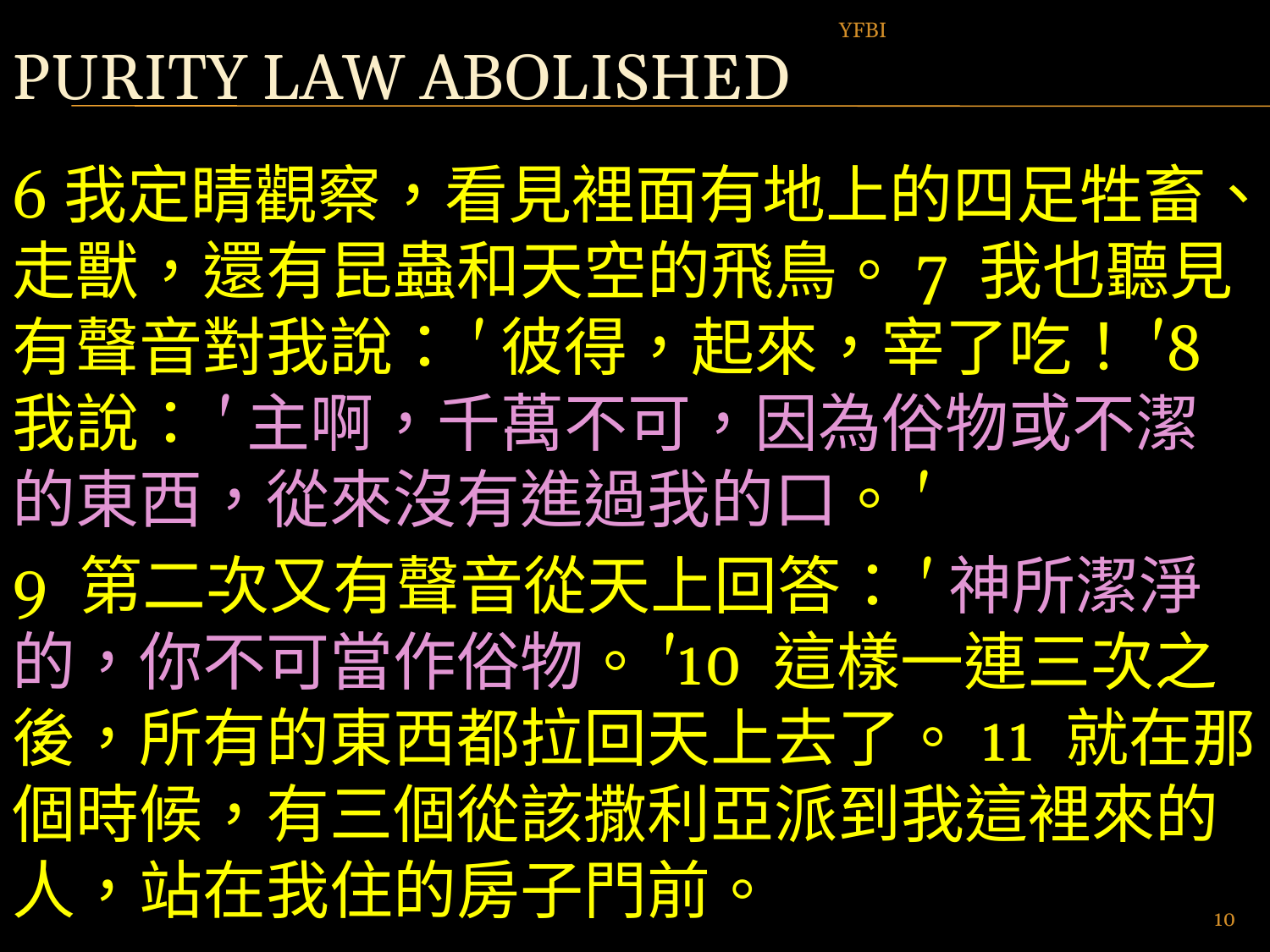

# Purity Law abolished
YFBI
6我定睛觀察，看見裡面有地上的四足牲畜、走獸，還有昆蟲和天空的飛鳥。7 我也聽見有聲音對我說：'彼得，起來，宰了吃！'8 我說：'主啊，千萬不可，因為俗物或不潔的東西，從來沒有進過我的口。'
9 第二次又有聲音從天上回答：'神所潔淨的，你不可當作俗物。'10 這樣一連三次之後，所有的東西都拉回天上去了。11 就在那個時候，有三個從該撒利亞派到我這裡來的人，站在我住的房子門前。
10